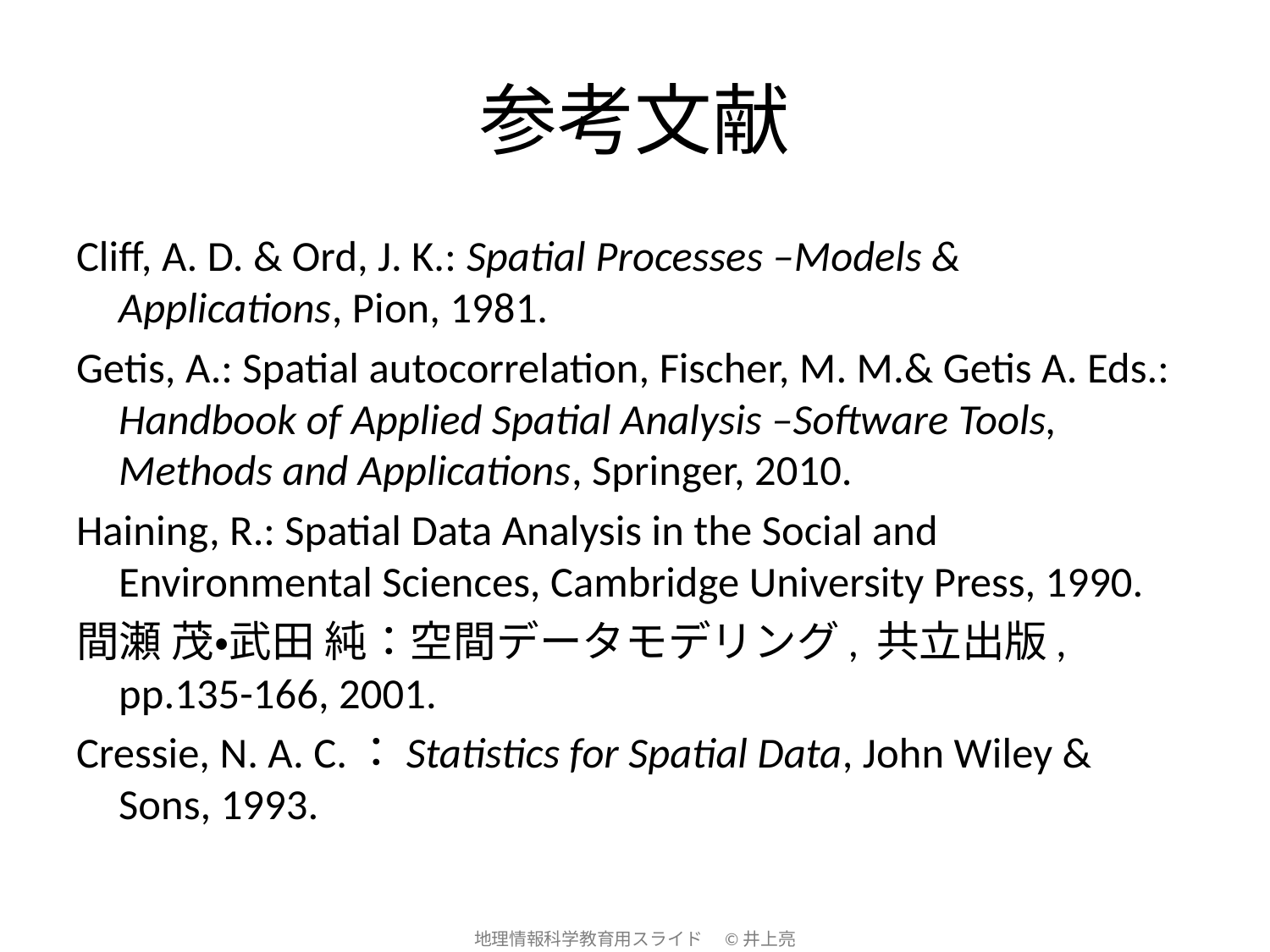

# 参考文献
Cliff, A. D. & Ord, J. K.: Spatial Processes –Models & Applications, Pion, 1981.
Getis, A.: Spatial autocorrelation, Fischer, M. M.& Getis A. Eds.: Handbook of Applied Spatial Analysis –Software Tools, Methods and Applications, Springer, 2010.
Haining, R.: Spatial Data Analysis in the Social and Environmental Sciences, Cambridge University Press, 1990.
間瀬 茂・武田 純：空間データモデリング, 共立出版, pp.135-166, 2001.
Cressie, N. A. C.：Statistics for Spatial Data, John Wiley & Sons, 1993.